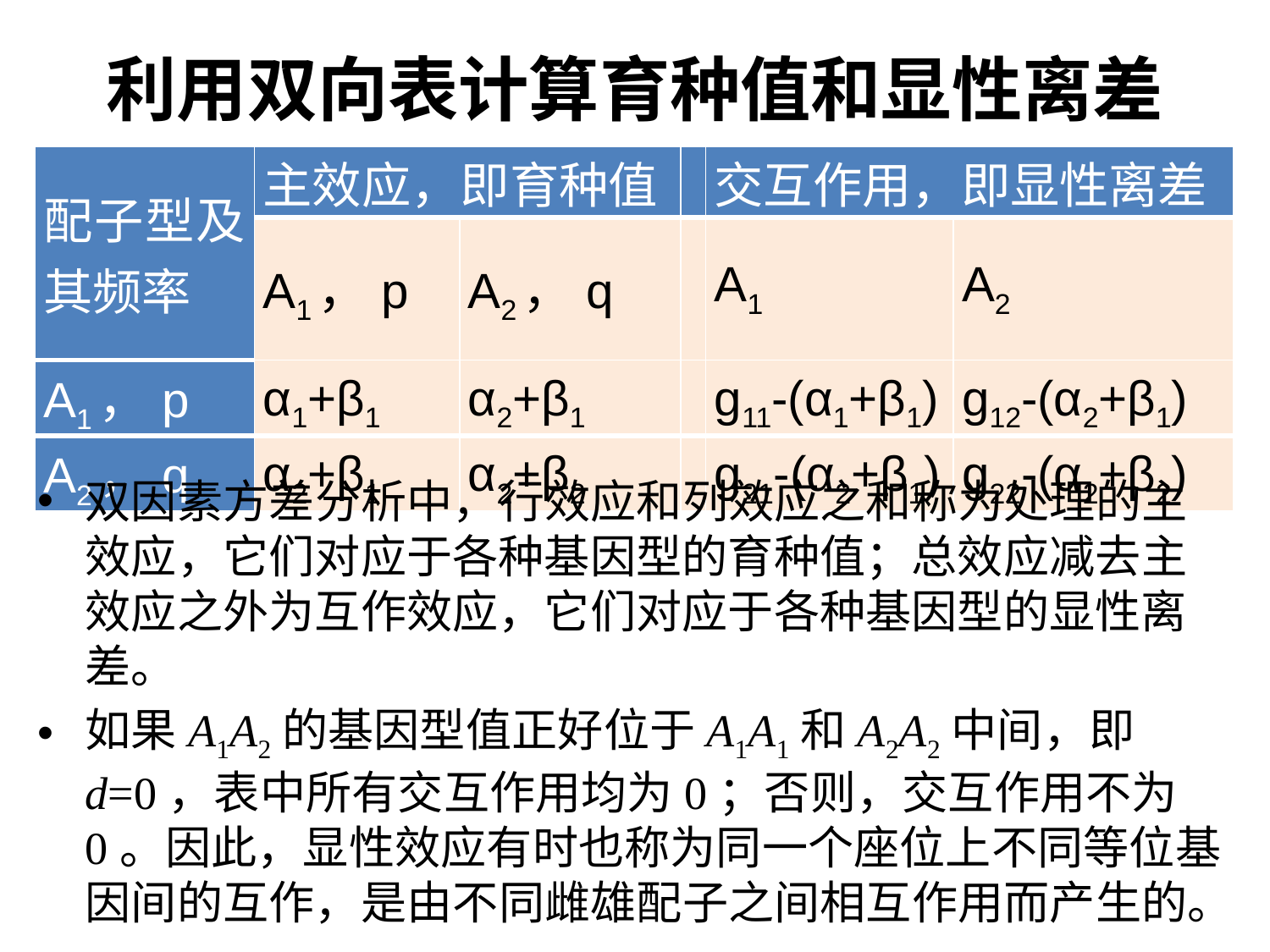

# 利用双向表计算育种值和显性离差
| 配子型及其频率 | 主效应，即育种值 |  |  | 交互作用，即显性离差 |  |
| --- | --- | --- | --- | --- | --- |
|  | A1，p | A2，q |  | A1 | A2 |
| A1，p | α1+β1 | α2+β1 |  | g11-(α1+β1) | g12-(α2+β1) |
| A2，q | α2+β1 | α2+β2 |  | g21-(α2+β1) | g22-(α2+β2) |
双因素方差分析中，行效应和列效应之和称为处理的主效应，它们对应于各种基因型的育种值；总效应减去主效应之外为互作效应，它们对应于各种基因型的显性离差。
如果A1A2的基因型值正好位于A1A1和A2A2中间，即d=0，表中所有交互作用均为0；否则，交互作用不为0。因此，显性效应有时也称为同一个座位上不同等位基因间的互作，是由不同雌雄配子之间相互作用而产生的。